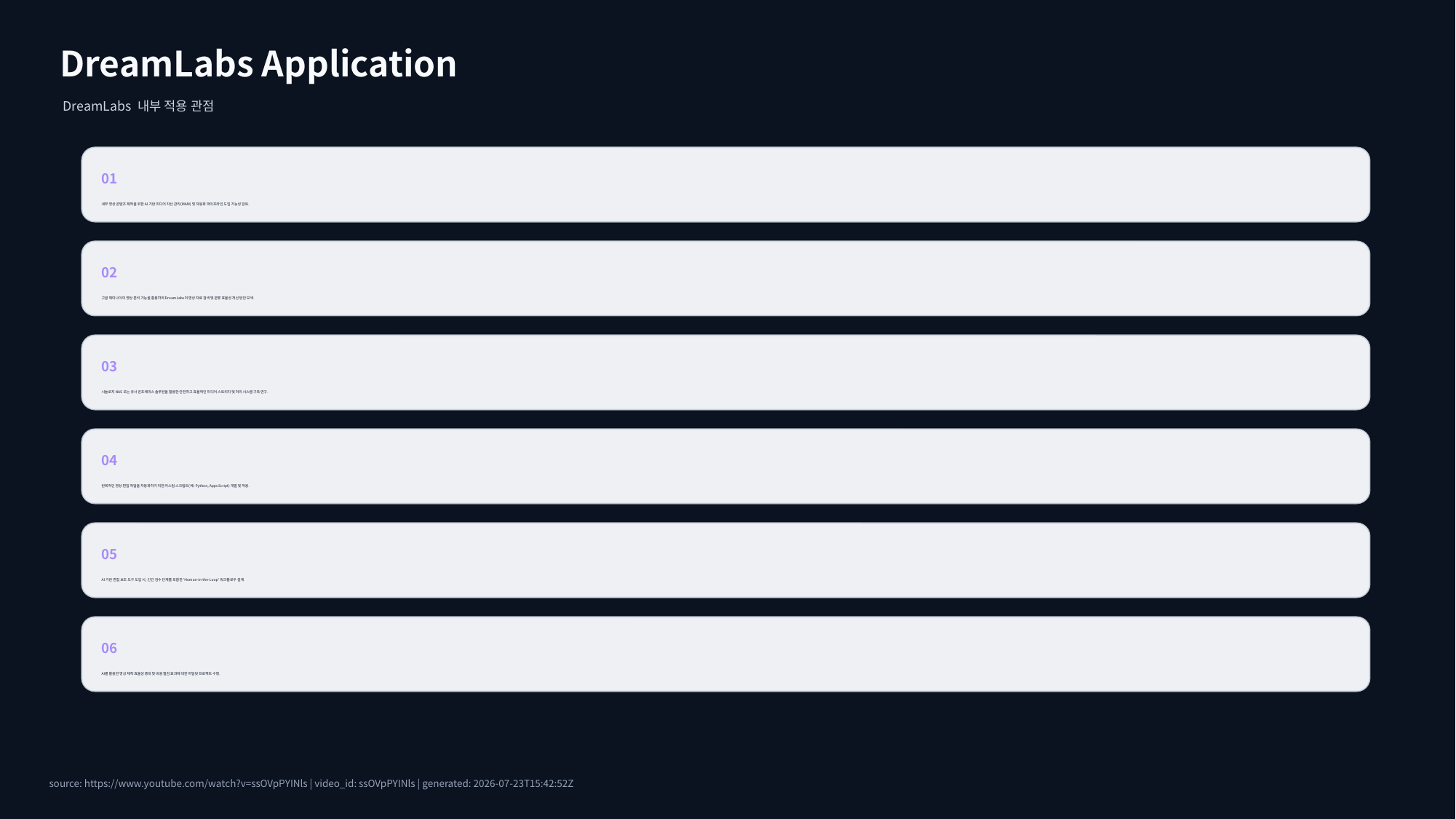

DreamLabs Application
DreamLabs 내부 적용 관점

01
내부 영상 콘텐츠 제작을 위한 AI 기반 미디어 자산 관리(MAM) 및 자동화 파이프라인 도입 가능성 검토.

02
구글 제미나이의 영상 분석 기능을 활용하여 DreamLabs의 영상 자료 검색 및 분류 효율성 개선 방안 모색.

03
시놀로지 NAS 또는 유사 온프레미스 솔루션을 활용한 안전하고 효율적인 미디어 스토리지 및 처리 시스템 구축 연구.

04
반복적인 영상 편집 작업을 자동화하기 위한 커스텀 스크립트(예: Python, Apps Script) 개발 및 적용.

05
AI 기반 편집 보조 도구 도입 시, 인간 검수 단계를 포함한 'Human-in-the-Loop' 워크플로우 설계.

06
AI를 활용한 영상 제작 효율성 증대 및 비용 절감 효과에 대한 파일럿 프로젝트 수행.
source: https://www.youtube.com/watch?v=ssOVpPYINls | video_id: ssOVpPYINls | generated: 2026-07-23T15:42:52Z